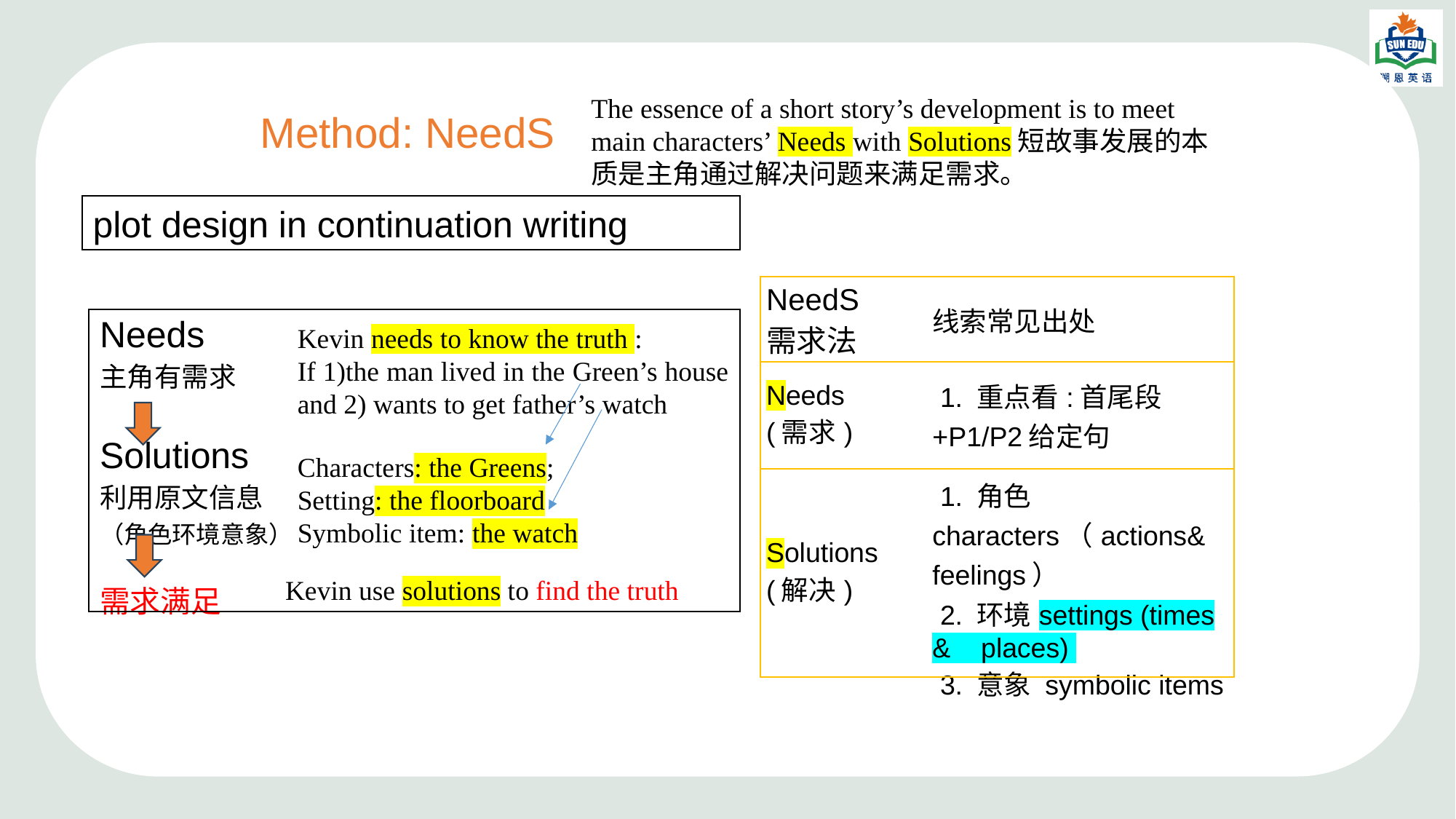

Simple, Stable, Compact > Rich, Complex > Storytelling从
The essence of a short story’s development is to meet main characters’ Needs with Solutions短故事发展的本质是主角通过解决问题来满足需求。
Method: NeedS

plot design in continuation writing
| NeedS 需求法 | 线索常见出处 |
| --- | --- |
| Needs (需求) | 1. 重点看:首尾段+P1/P2给定句 |
| Solutions (解决) | 1. 角色characters（actions& feelings） 2. 环境settings (times & places) 3. 意象 symbolic items |
| Needs 主角有需求 Solutions 利用原文信息 （角色环境意象） 需求满足 |
| --- |
Kevin needs to know the truth :
If 1)the man lived in the Green’s house and 2) wants to get father’s watch

Characters: the Greens;
Setting: the floorboard
Symbolic item: the watch

Kevin use solutions to find the truth